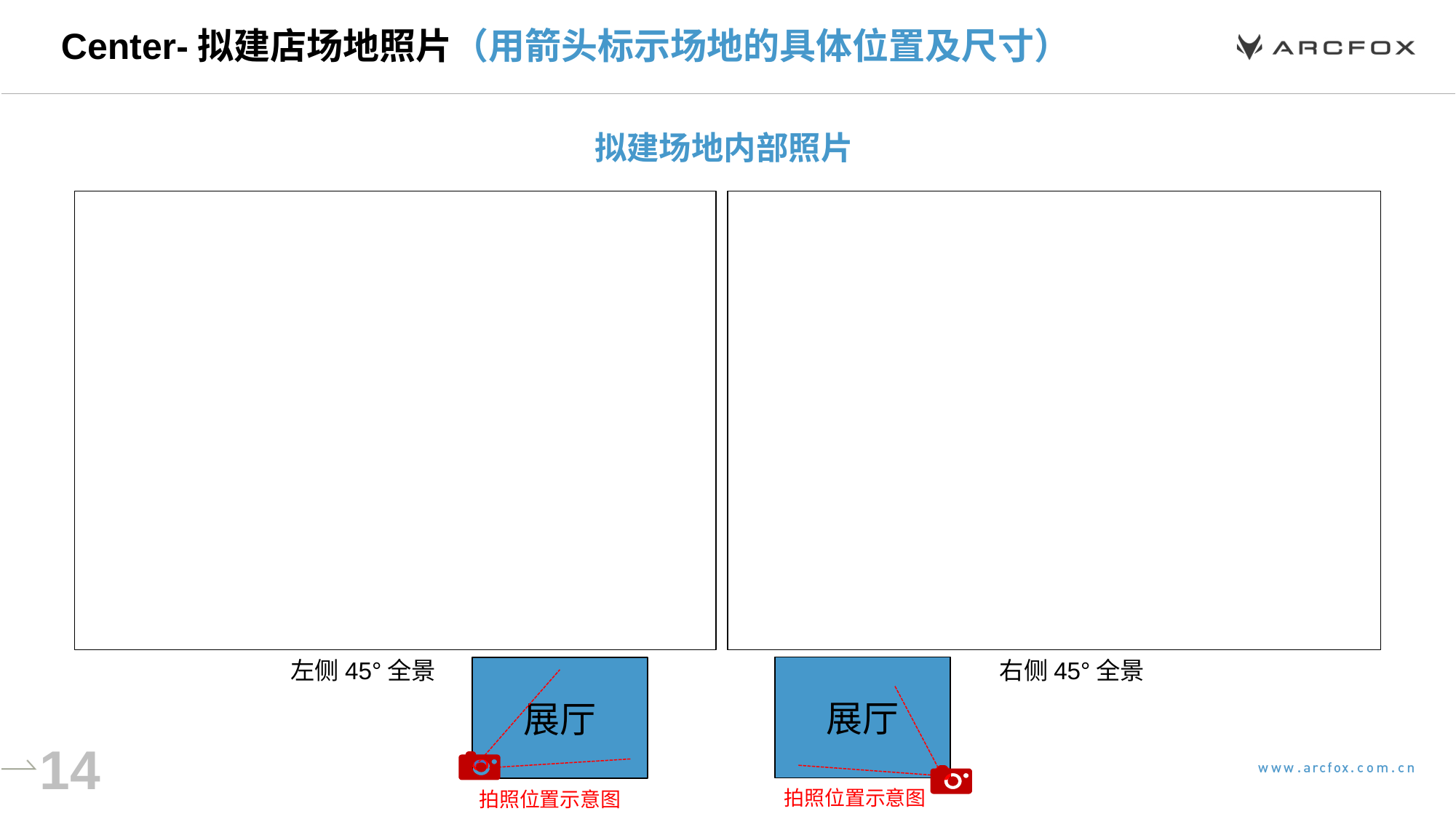

# Center-拟建店场地照片（用箭头标示场地的具体位置及尺寸）
拟建场地内部照片

左侧45°全景
右侧45°全景
展厅

拍照位置示意图

展厅

拍照位置示意图